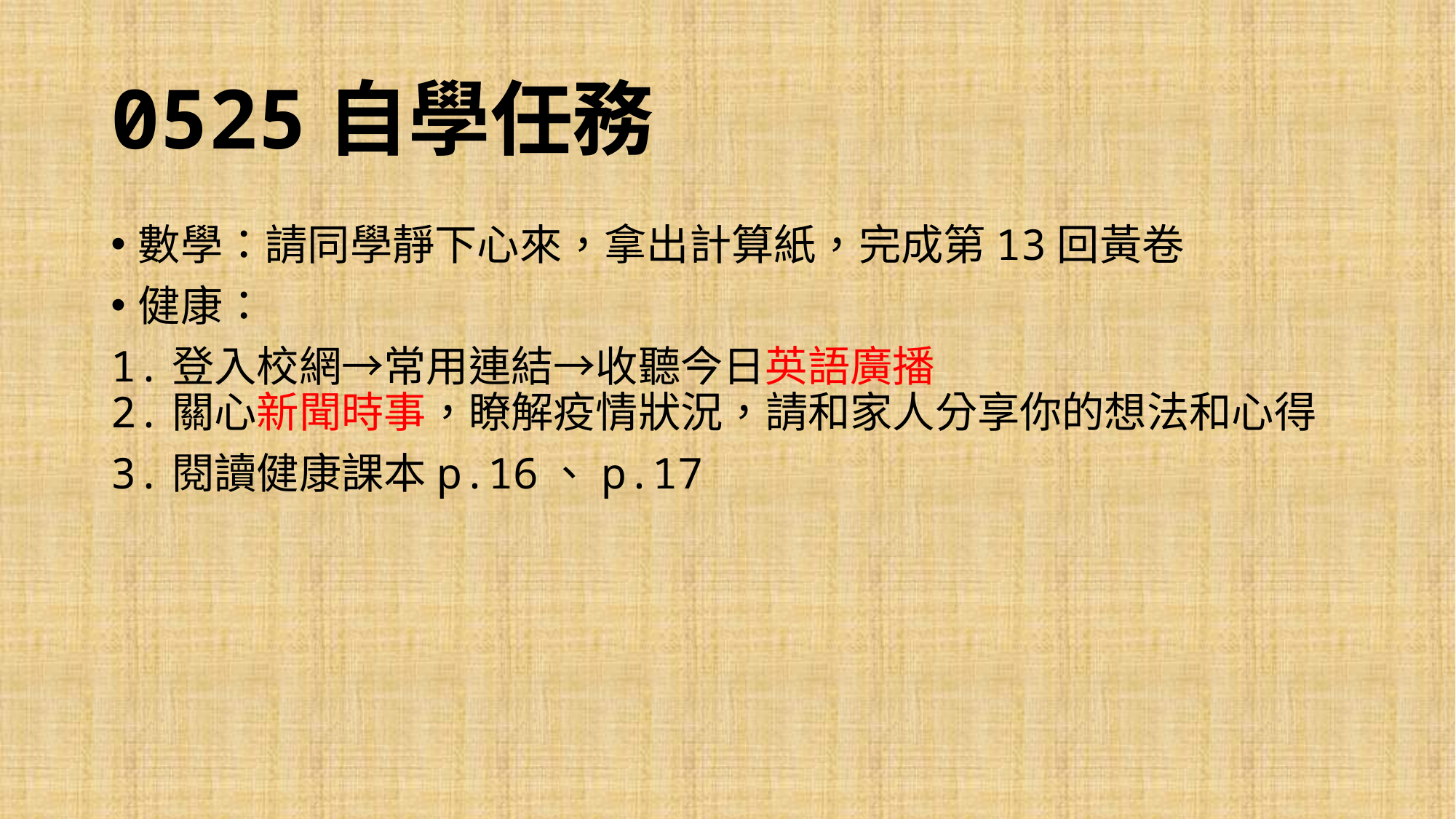

# 0525自學任務
數學：請同學靜下心來，拿出計算紙，完成第13回黃卷
健康：
1.登入校網→常用連結→收聽今日英語廣播
2.關心新聞時事，瞭解疫情狀況，請和家人分享你的想法和心得
3.閱讀健康課本p.16、p.17